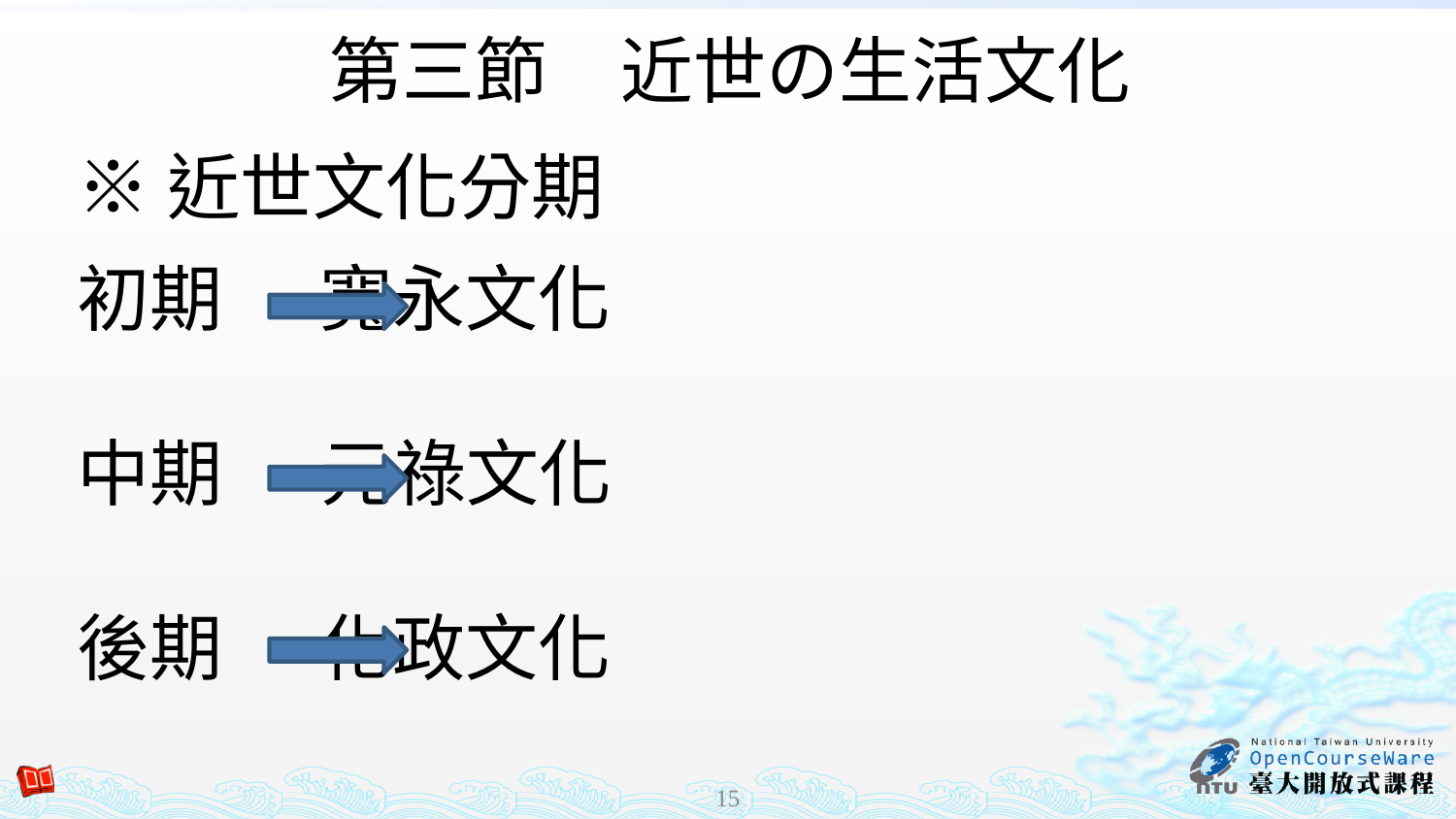

# 第三節　近世の生活文化
※近世文化分期
初期      寬永文化

中期      元祿文化

後期      化政文化

15